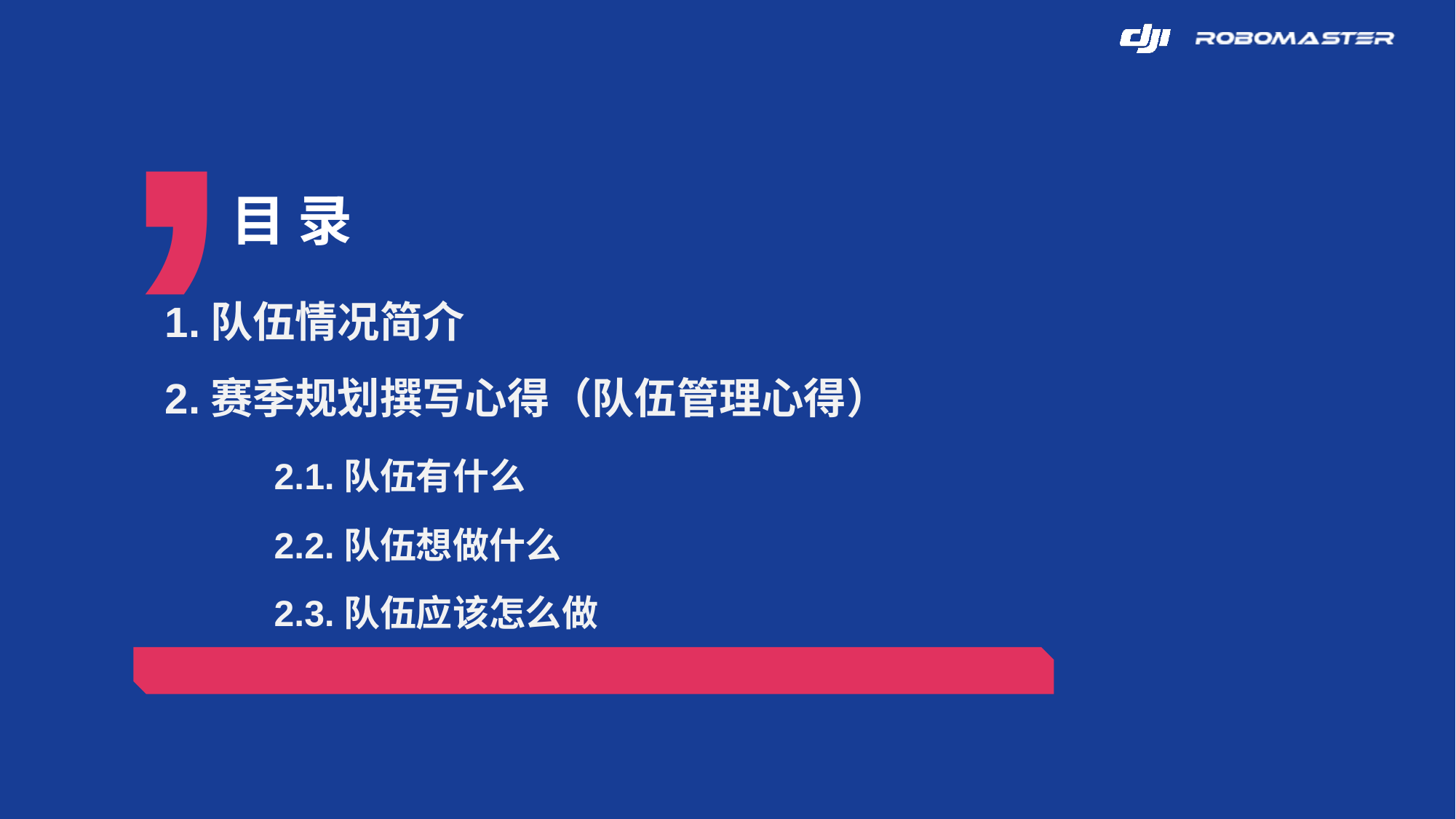

目 录
1.队伍情况简介
2.赛季规划撰写心得（队伍管理心得）
	2.1.队伍有什么
	2.2.队伍想做什么
	2.3.队伍应该怎么做